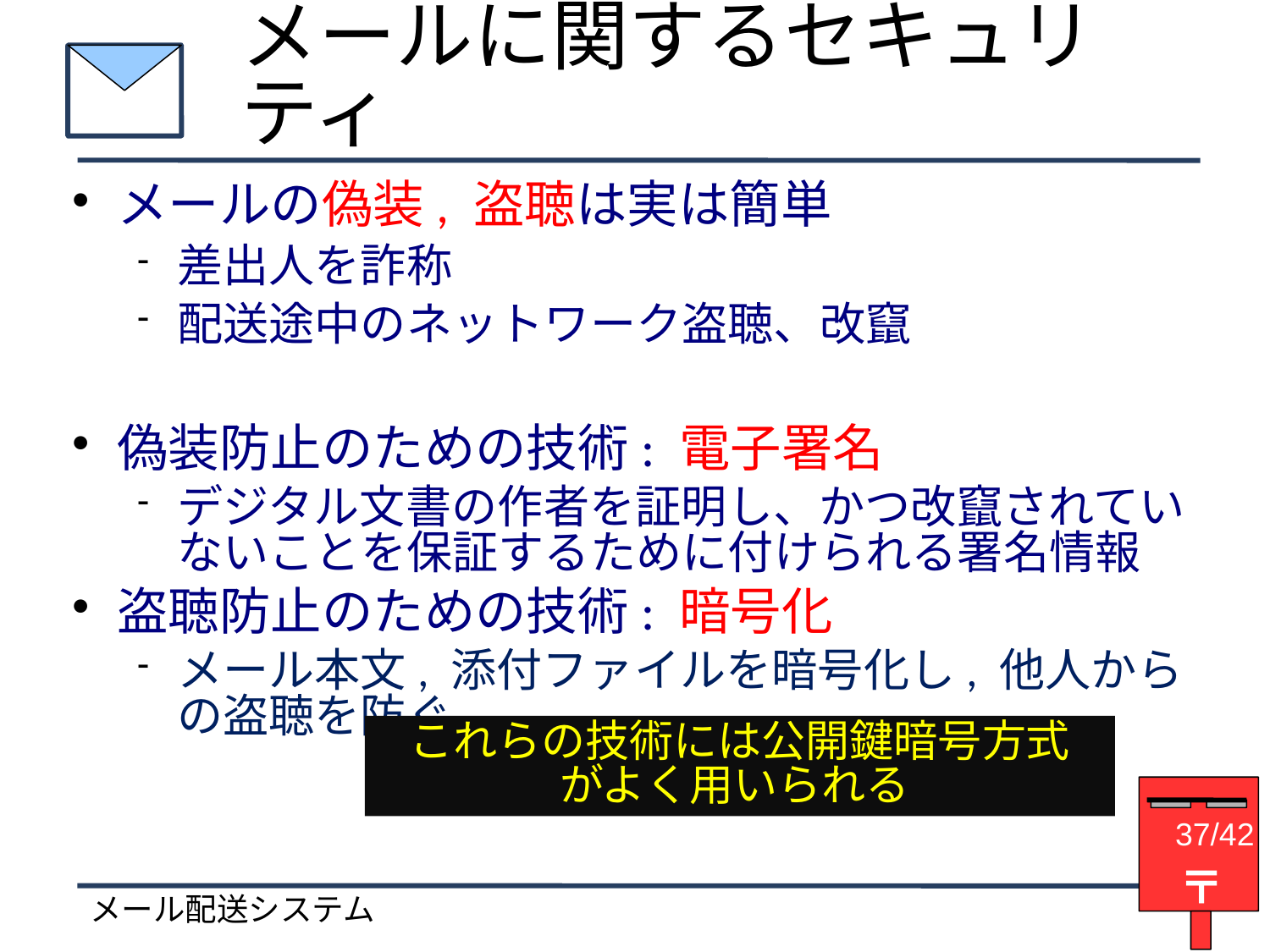

メールに関するセキュリティ
メールの偽装, 盗聴は実は簡単
差出人を詐称
配送途中のネットワーク盗聴、改竄

偽装防止のための技術: 電子署名
デジタル文書の作者を証明し、かつ改竄されていないことを保証するために付けられる署名情報
盗聴防止のための技術: 暗号化
メール本文, 添付ファイルを暗号化し, 他人からの盗聴を防ぐ
これらの技術には公開鍵暗号方式
がよく用いられる